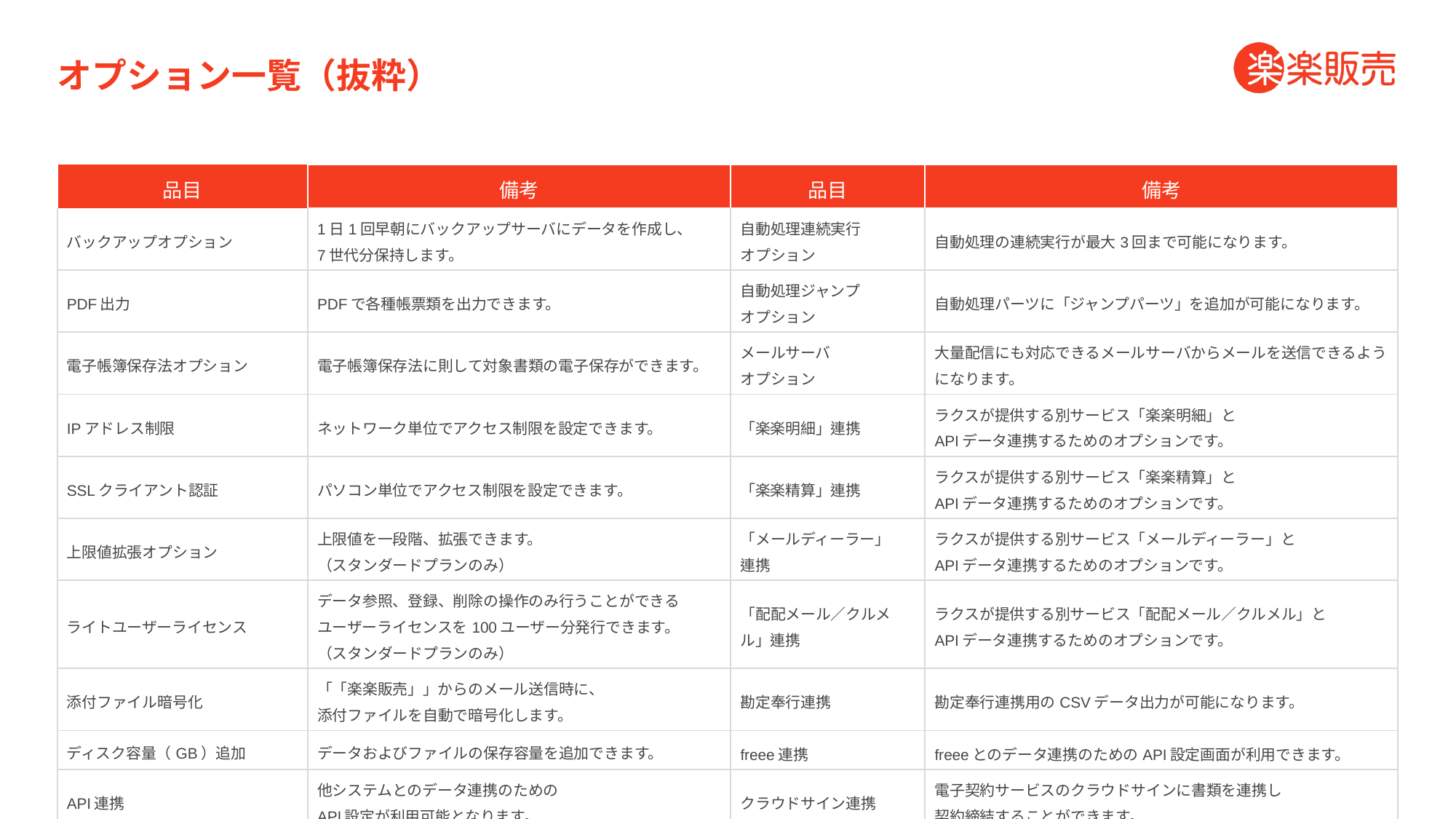

# オプション一覧（抜粋）
| 品目 | 備考 | 品目 | 備考 |
| --- | --- | --- | --- |
| バックアップオプション | 1日1回早朝にバックアップサーバにデータを作成し、 7世代分保持します。 | 自動処理連続実行 オプション | 自動処理の連続実行が最大3回まで可能になります。 |
| PDF出力 | PDFで各種帳票類を出力できます。 | 自動処理ジャンプ オプション | 自動処理パーツに「ジャンプパーツ」を追加が可能になります。 |
| 電子帳簿保存法オプション | 電子帳簿保存法に則して対象書類の電子保存ができます。 | メールサーバ オプション | 大量配信にも対応できるメールサーバからメールを送信できるようになります。 |
| IPアドレス制限 | ネットワーク単位でアクセス制限を設定できます。 | 「楽楽明細」連携 | ラクスが提供する別サービス「楽楽明細」と APIデータ連携するためのオプションです。 |
| SSLクライアント認証 | パソコン単位でアクセス制限を設定できます。 | 「楽楽精算」連携 | ラクスが提供する別サービス「楽楽精算」と APIデータ連携するためのオプションです。 |
| 上限値拡張オプション | 上限値を一段階、拡張できます。 （スタンダードプランのみ） | 「メールディーラー」 連携 | ラクスが提供する別サービス「メールディーラー」と APIデータ連携するためのオプションです。 |
| ライトユーザーライセンス | データ参照、登録、削除の操作のみ行うことができる ユーザーライセンスを100ユーザー分発行できます。 （スタンダードプランのみ） | 「配配メール／クルメル」連携 | ラクスが提供する別サービス「配配メール／クルメル」と APIデータ連携するためのオプションです。 |
| 添付ファイル暗号化 | 「「楽楽販売」」からのメール送信時に、 添付ファイルを自動で暗号化します。 | 勘定奉行連携 | 勘定奉行連携用のCSVデータ出力が可能になります。 |
| ディスク容量（GB）追加 | データおよびファイルの保存容量を追加できます。 | freee連携 | freeeとのデータ連携のためのAPI設定画面が利用できます。 |
| API連携 | 他システムとのデータ連携のための API設定が利用可能となります。 | クラウドサイン連携 | 電子契約サービスのクラウドサインに書類を連携し 契約締結することができます。 |
| メールボックス | 外部からの定型メールを解析し、レコード登録できます。 |  |  |
10